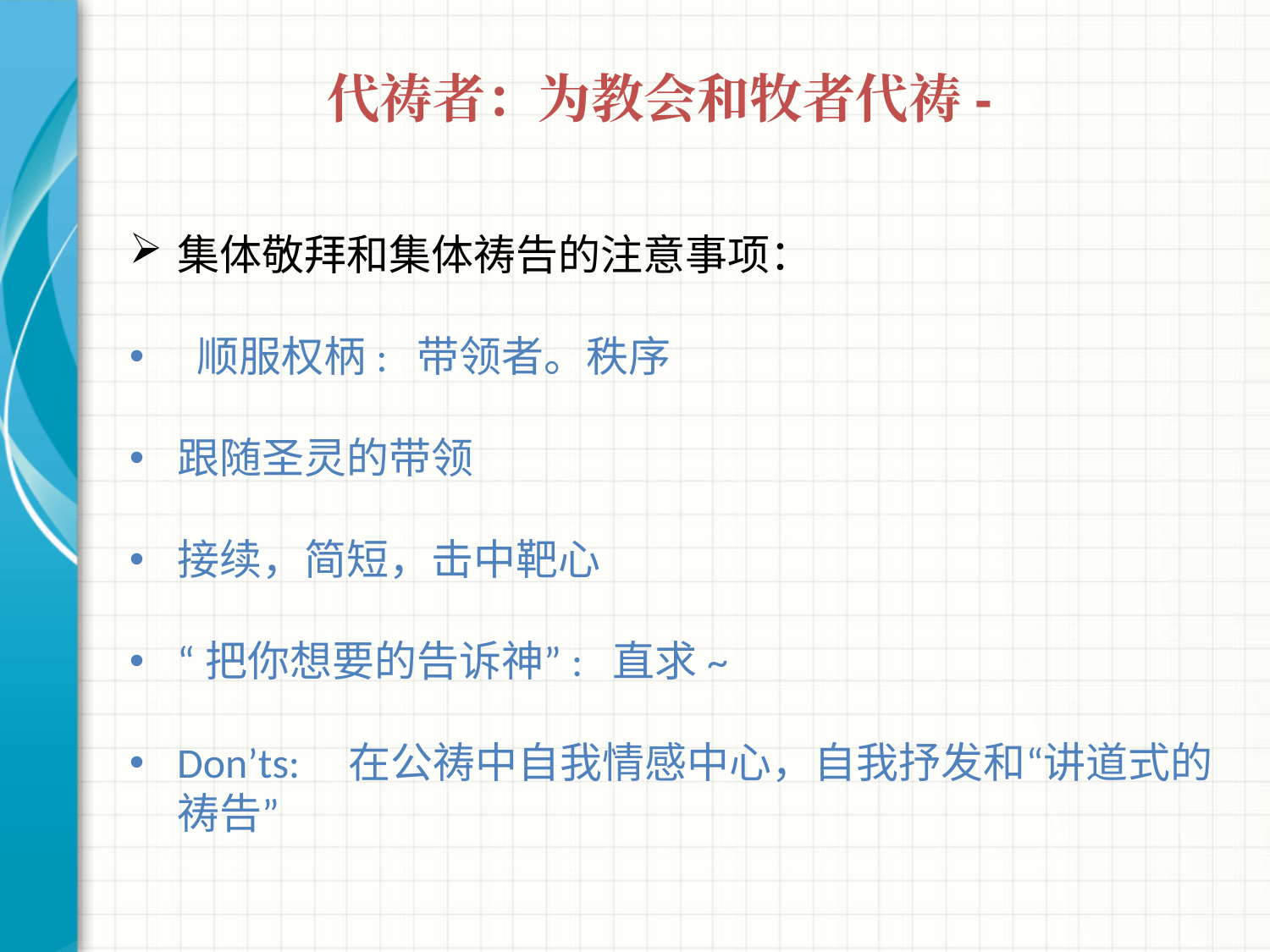

# 代祷者：为教会和牧者代祷-

集体敬拜和集体祷告的注意事项：

 顺服权柄:  带领者。秩序

跟随圣灵的带领

接续，简短，击中靶心

“把你想要的告诉神”:  直求~

Don’ts:    在公祷中自我情感中心，自我抒发和“讲道式的祷告”